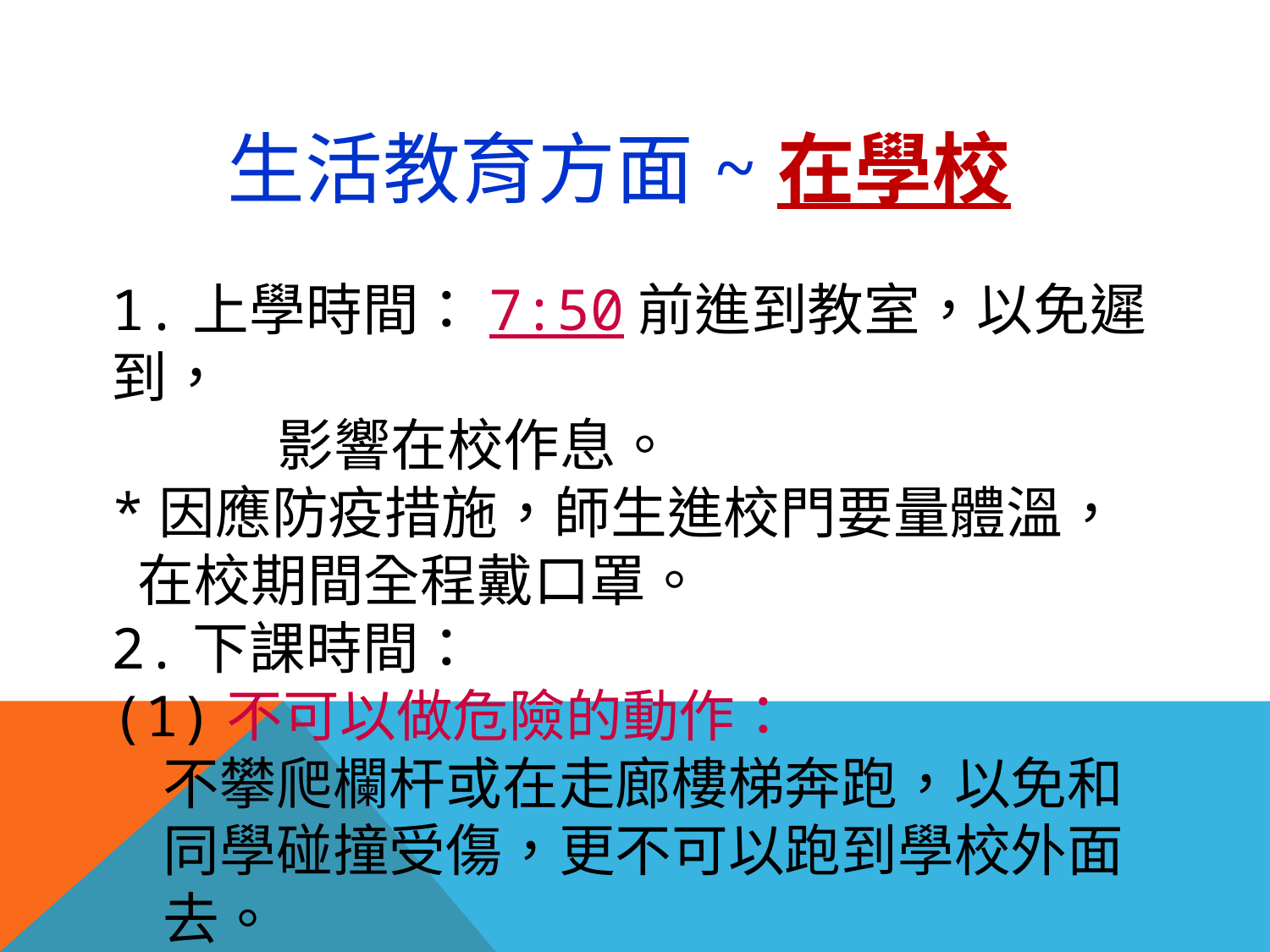

# 生活教育方面~在學校
1.上學時間：7:50前進到教室，以免遲到，
            影響在校作息。
*因應防疫措施，師生進校門要量體溫，
 在校期間全程戴口罩。
2.下課時間：
(1)不可以做危險的動作：
   不攀爬欄杆或在走廊樓梯奔跑，以免和
   同學碰撞受傷，更不可以跑到學校外面
   去。
(2)有不懂的事，隨時詢問老師或哥哥、姐
   姐們。